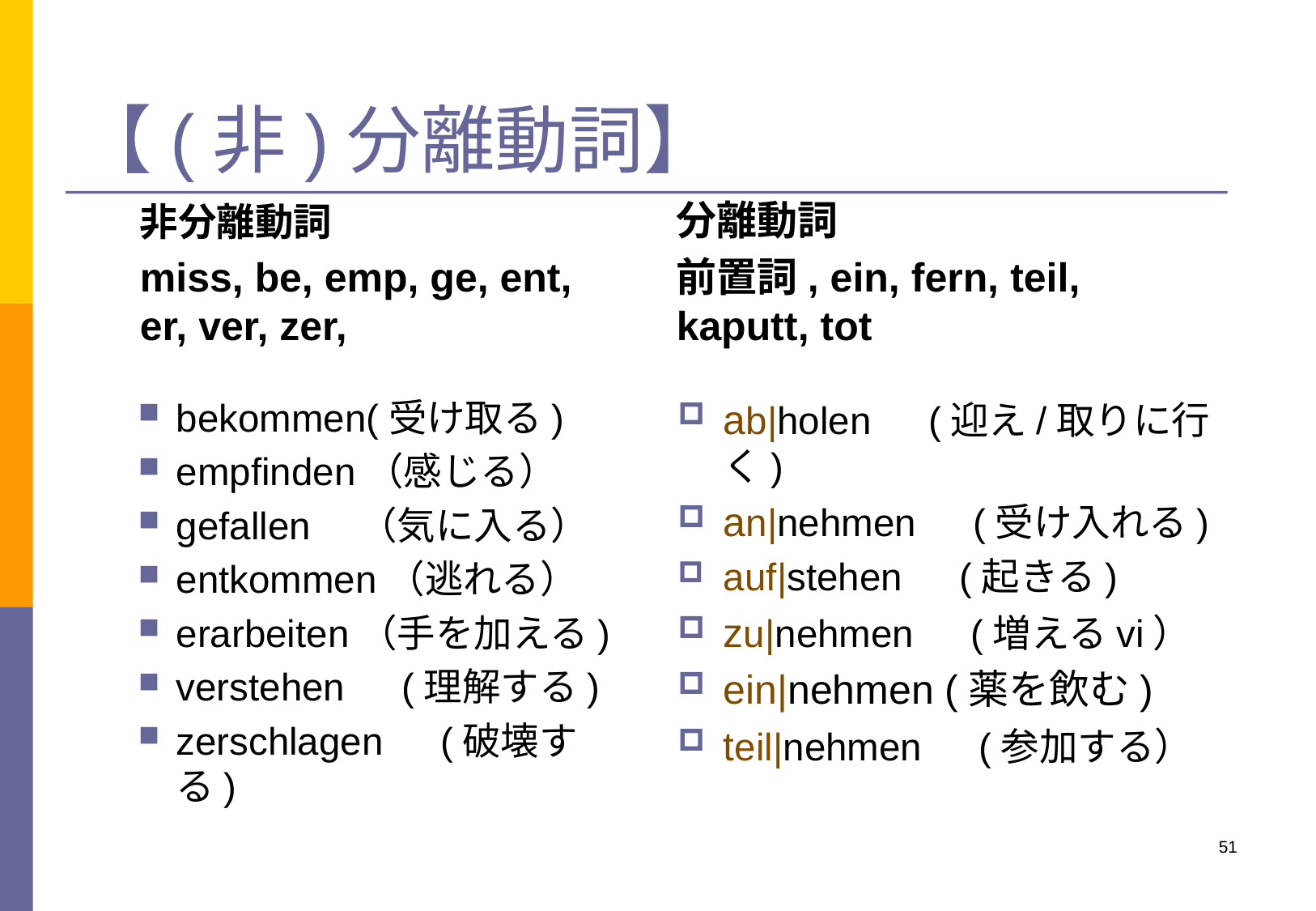

# 【(非)分離動詞】
分離動詞
前置詞, ein, fern, teil, kaputt, tot
非分離動詞
miss, be, emp, ge, ent, er, ver, zer,
bekommen(受け取る)
empfinden（感じる）
gefallen　（気に入る）
entkommen（逃れる）
erarbeiten（手を加える)
verstehen　(理解する)
zerschlagen　(破壊する)

ab|holen　(迎え/取りに行く)
an|nehmen　(受け入れる)
auf|stehen　(起きる)
zu|nehmen　(増えるvi）
ein|nehmen (薬を飲む)
teil|nehmen　(参加する）

51